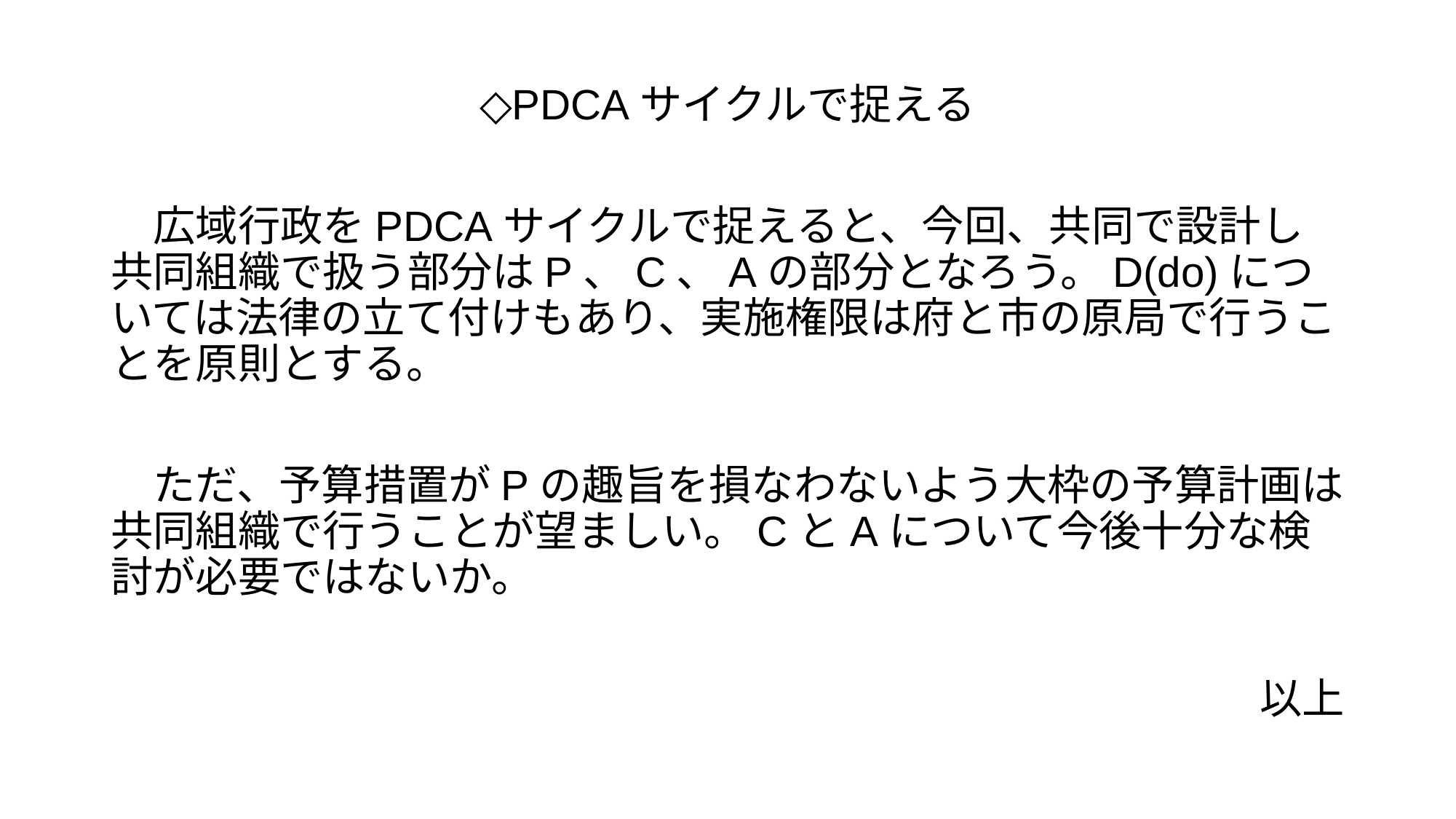

◇PDCAサイクルで捉える

　広域行政をPDCAサイクルで捉えると、今回、共同で設計し共同組織で扱う部分はP、C、Aの部分となろう。D(do)については法律の立て付けもあり、実施権限は府と市の原局で行うことを原則とする。

　ただ、予算措置がPの趣旨を損なわないよう大枠の予算計画は共同組織で行うことが望ましい。CとAについて今後十分な検討が必要ではないか。

以上